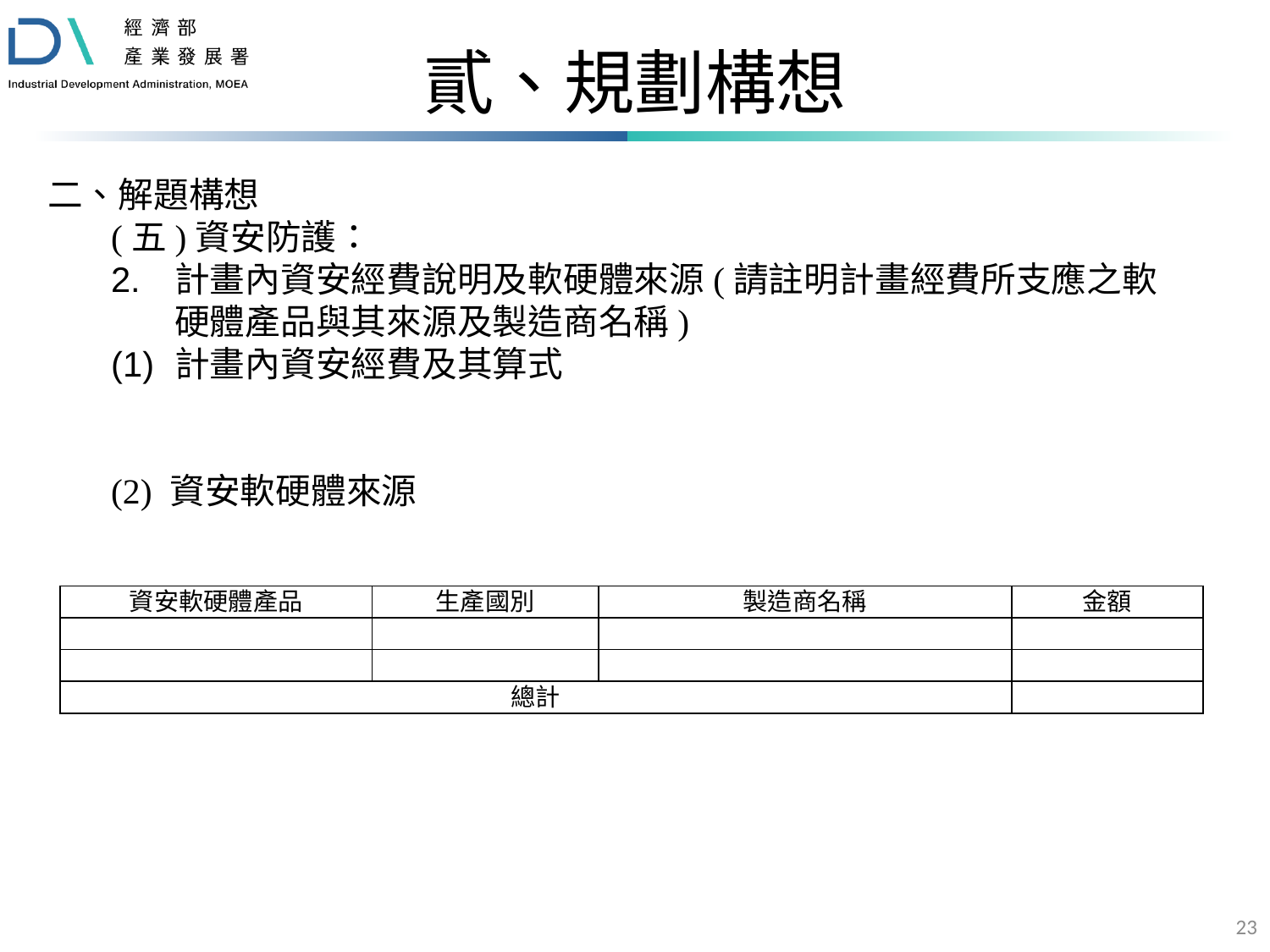

# 貳、規劃構想
二、解題構想
(五)資安防護：
計畫內資安經費說明及軟硬體來源(請註明計畫經費所支應之軟硬體產品與其來源及製造商名稱)
計畫內資安經費及其算式

(2) 資安軟硬體來源

| 資安軟硬體產品 | 生產國別 | 製造商名稱 | 金額 |
| --- | --- | --- | --- |
|  |  |  |  |
|  |  |  |  |
| 總計 |  |  |  |
23